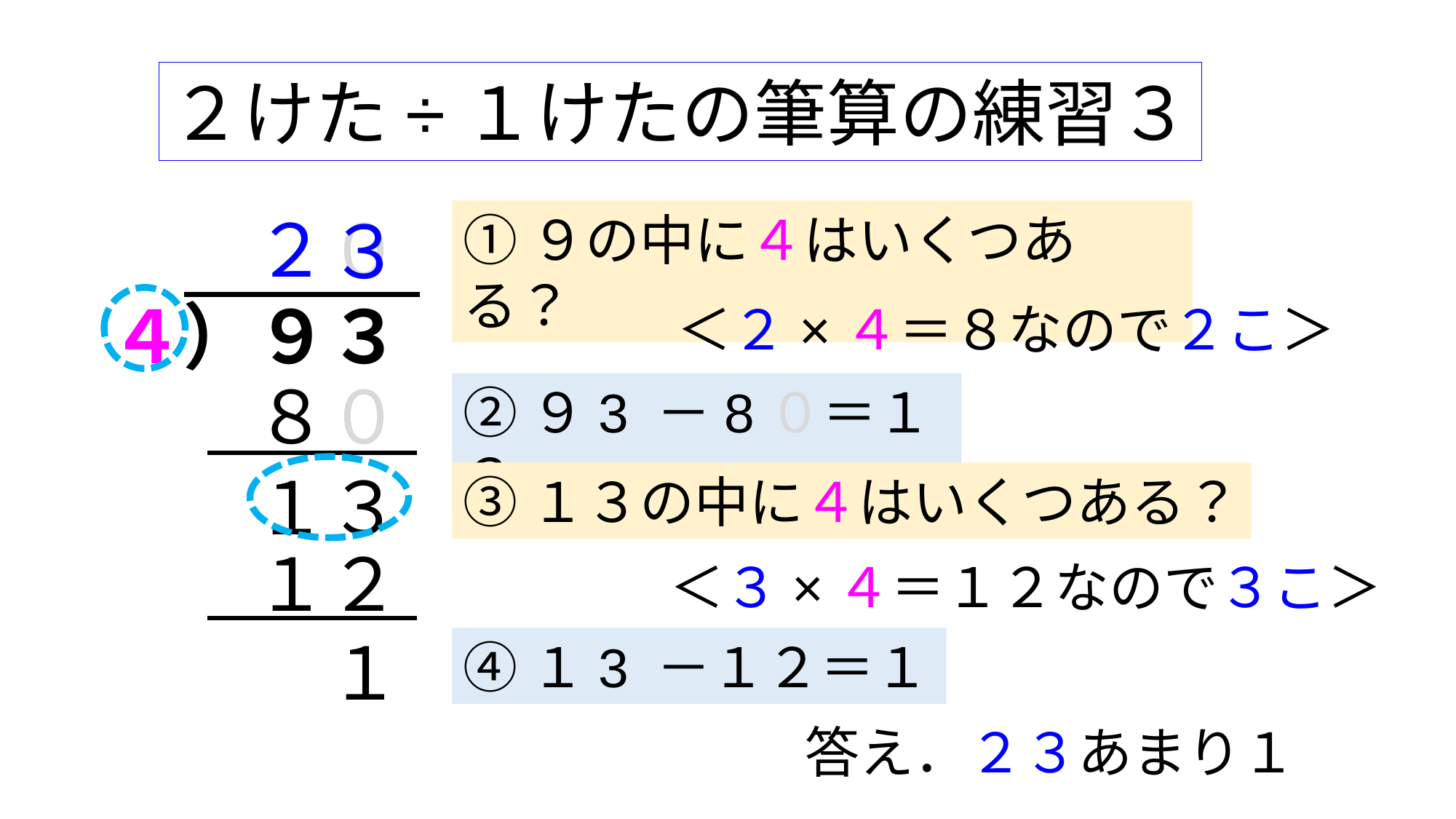

２けた÷１けたの筆算の練習３
２０
３
①９の中に４はいくつある？
４）９３

＜２×４＝８なので２こ＞
８０
②９3 －8０＝１３
１３

③１３の中に４はいくつある？
１２
＜３×４＝１２なので３こ＞
１
④１3 －１２＝１
答え．２３あまり１